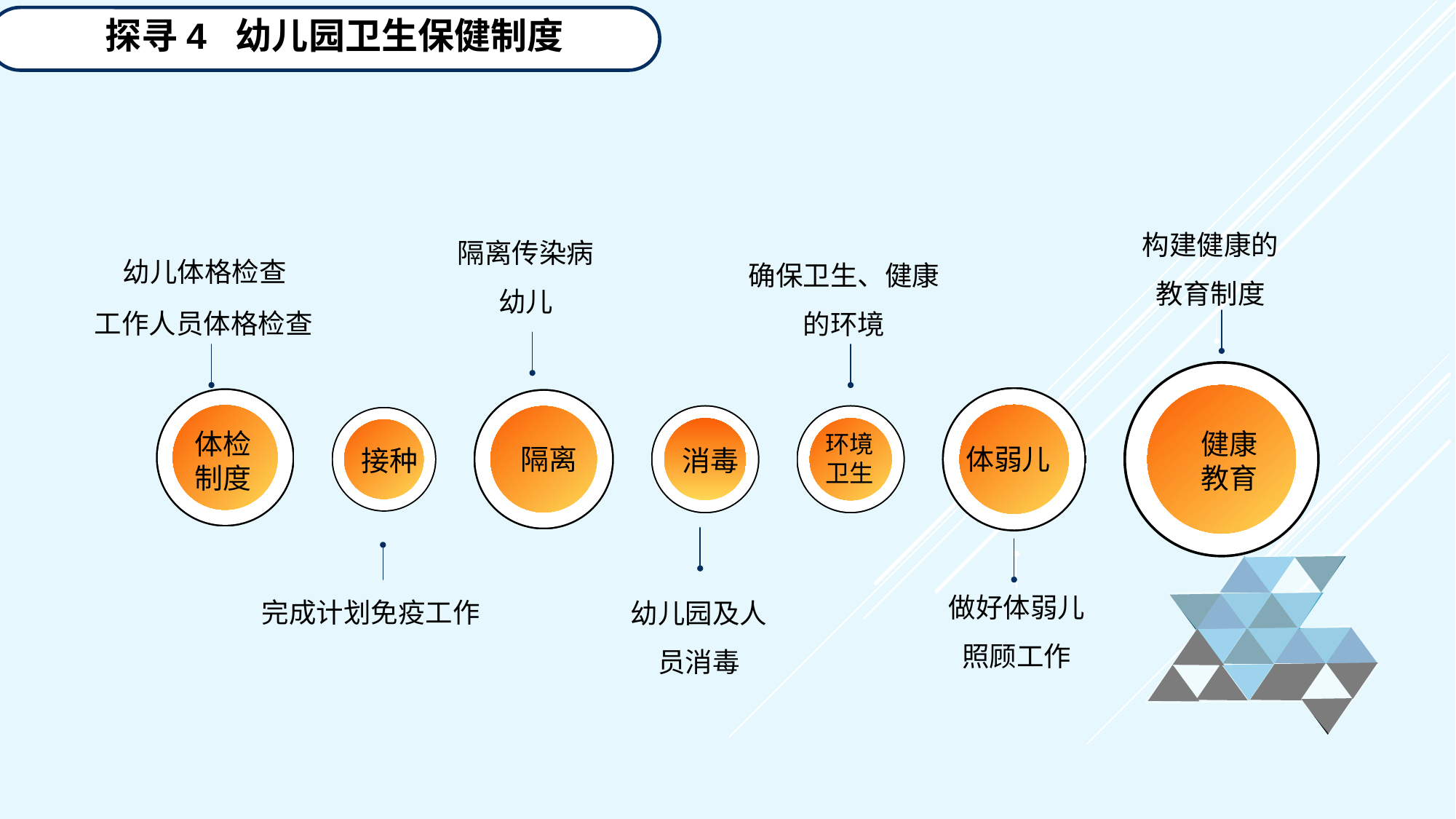

探寻4  幼儿园卫生保健制度
构建健康的
教育制度
隔离传染病
幼儿
幼儿体格检查
确保卫生、健康的环境
工作人员体格检查

健康教育

体弱儿

体检
制度

隔离

消毒

环境卫生

接种
幼儿园及人
员消毒
做好体弱儿
照顾工作
完成计划免疫工作
延迟符